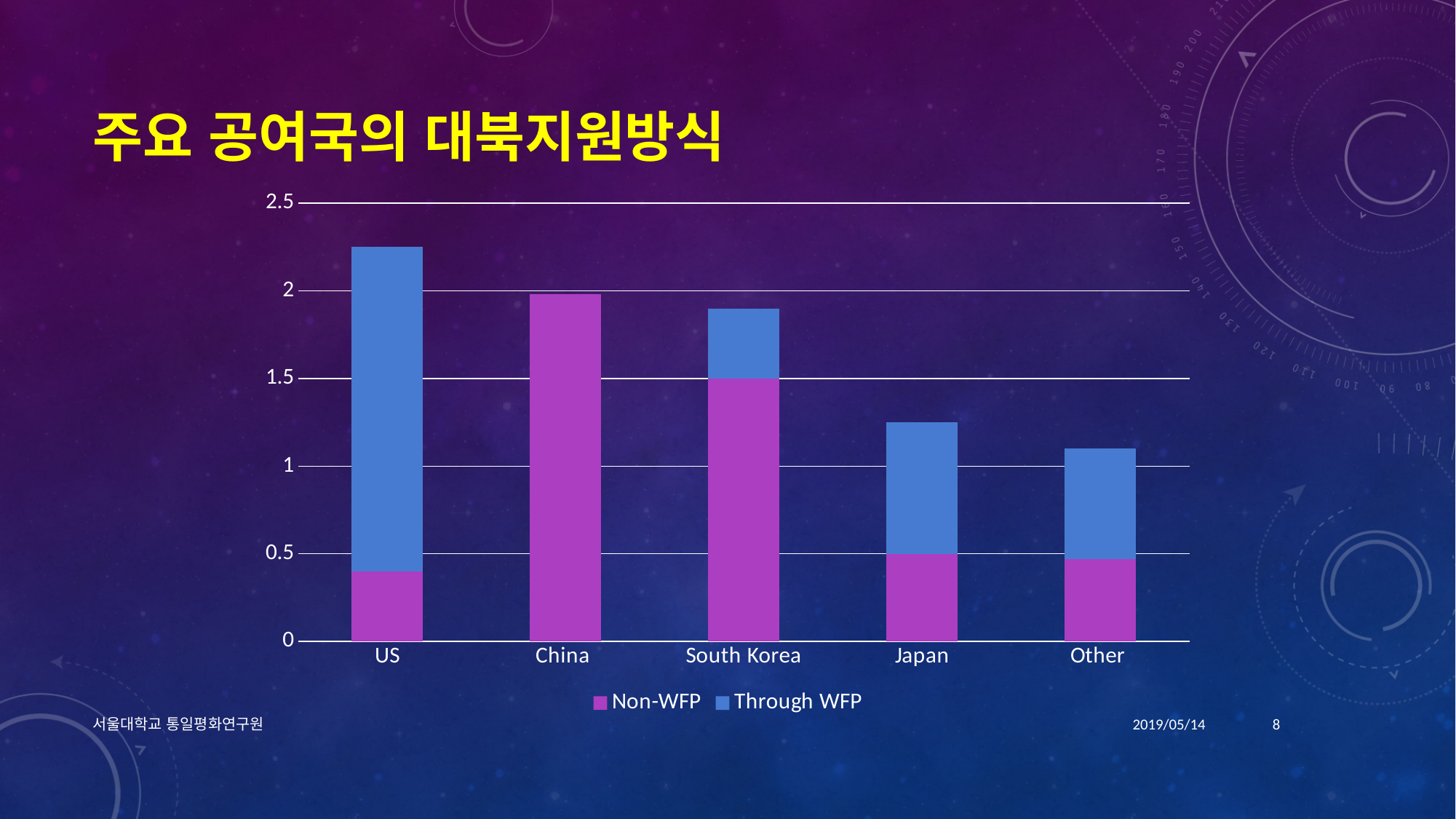

# 주요 공여국의 대북지원방식

### Chart

| Category | Non-WFP | Through WFP |
|---|---|---|
| US | 0.4 | 1.85 |
| China  | 1.98 | 0.0 |
| South Korea | 1.5 | 0.4 |
| Japan | 0.5 | 0.75 |
| Other  | 0.47 | 0.63 |
서울대학교 통일평화연구원
2019/05/14
8